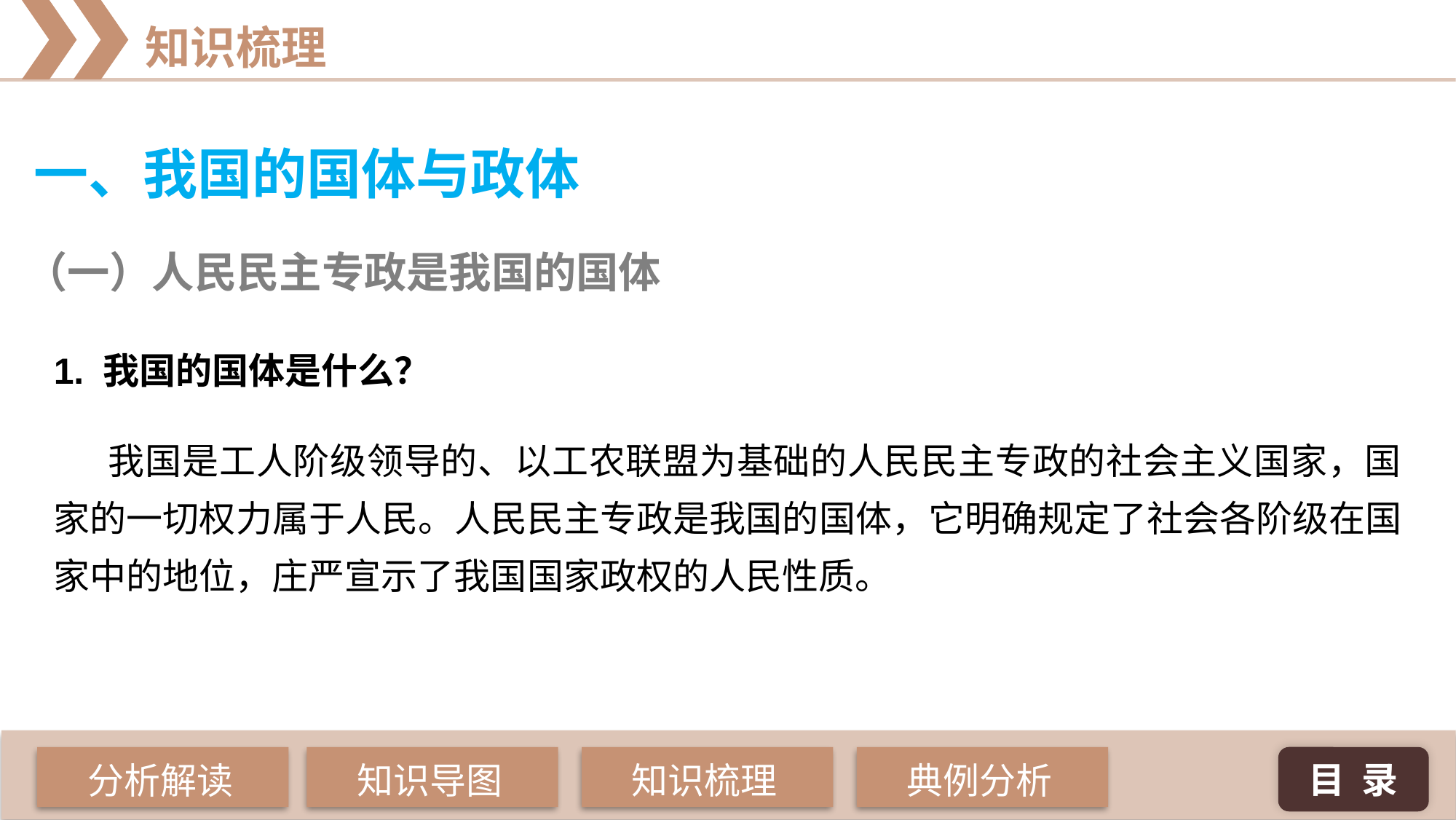

一、我国的国体与政体
（一）人民民主专政是我国的国体
1. 我国的国体是什么？
我国是工人阶级领导的、以工农联盟为基础的人民民主专政的社会主义国家，国家的一切权力属于人民。人民民主专政是我国的国体，它明确规定了社会各阶级在国家中的地位，庄严宣示了我国国家政权的人民性质。